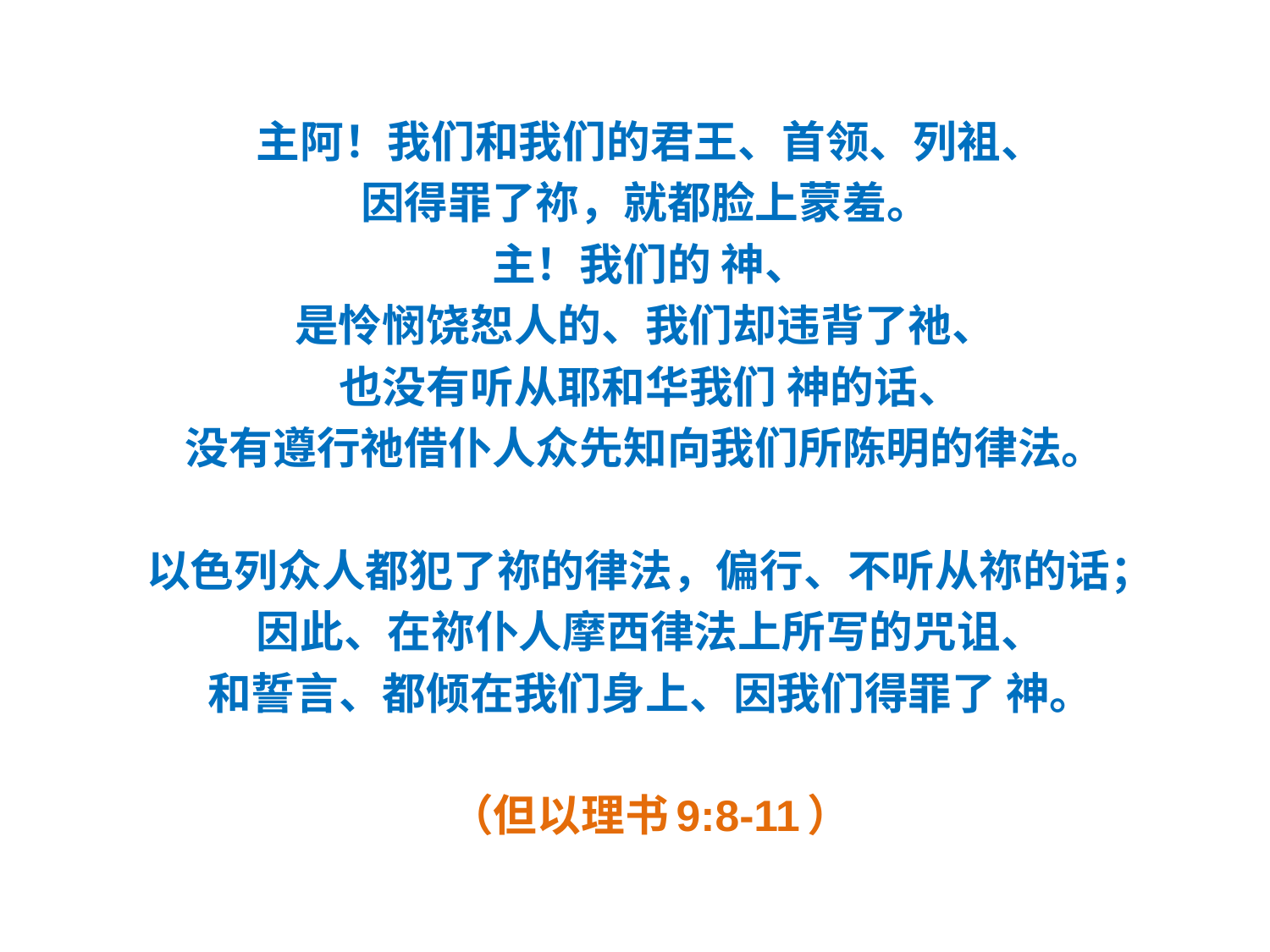

#
主阿！我们和我们的君王、首领、列袓、
因得罪了祢，就都脸上蒙羞。
主！我们的 神、
是怜悯饶恕人的、我们却违背了祂、
也没有听从耶和华我们 神的话、
没有遵行祂借仆人众先知向我们所陈明的律法。

以色列众人都犯了祢的律法，偏行、不听从祢的话；
因此、在祢仆人摩西律法上所写的咒诅、
和誓言、都倾在我们身上、因我们得罪了 神。

（但以理书9:8-11）